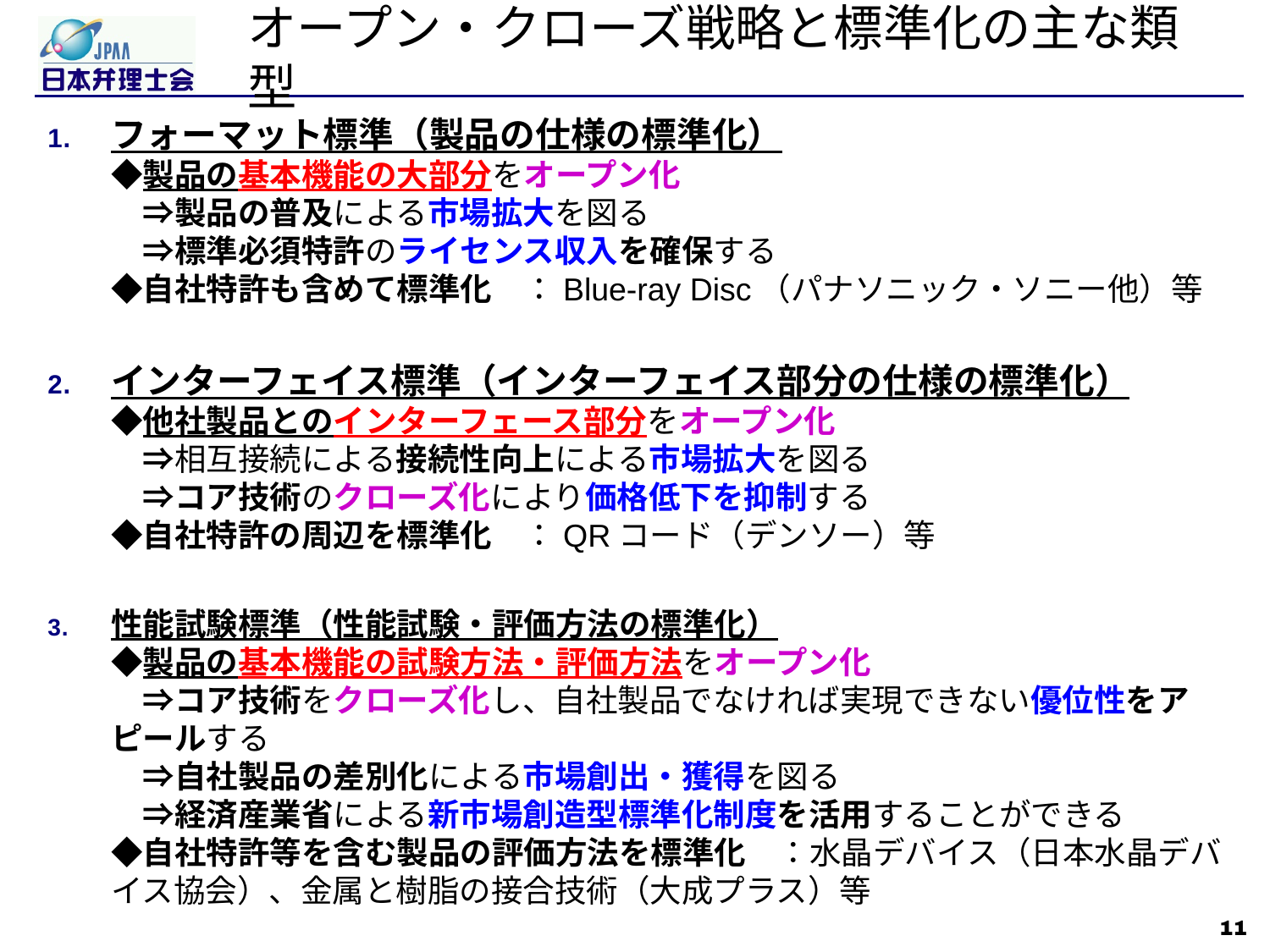

# オープン・クローズ戦略と標準化の主な類型
フォーマット標準（製品の仕様の標準化）
◆製品の基本機能の大部分をオープン化
　⇒製品の普及による市場拡大を図る
　⇒標準必須特許のライセンス収入を確保する
◆自社特許も含めて標準化　：Blue-ray Disc（パナソニック・ソニー他）等

インターフェイス標準（インターフェイス部分の仕様の標準化）
◆他社製品とのインターフェース部分をオープン化
　⇒相互接続による接続性向上による市場拡大を図る
　⇒コア技術のクローズ化により価格低下を抑制する
◆自社特許の周辺を標準化　：QRコード（デンソー）等

性能試験標準（性能試験・評価方法の標準化）
◆製品の基本機能の試験方法・評価方法をオープン化
　⇒コア技術をクローズ化し、自社製品でなければ実現できない優位性をアピールする
　⇒自社製品の差別化による市場創出・獲得を図る
　⇒経済産業省による新市場創造型標準化制度を活用することができる
◆自社特許等を含む製品の評価方法を標準化　：水晶デバイス（日本水晶デバイス協会）、金属と樹脂の接合技術（大成プラス）等

11